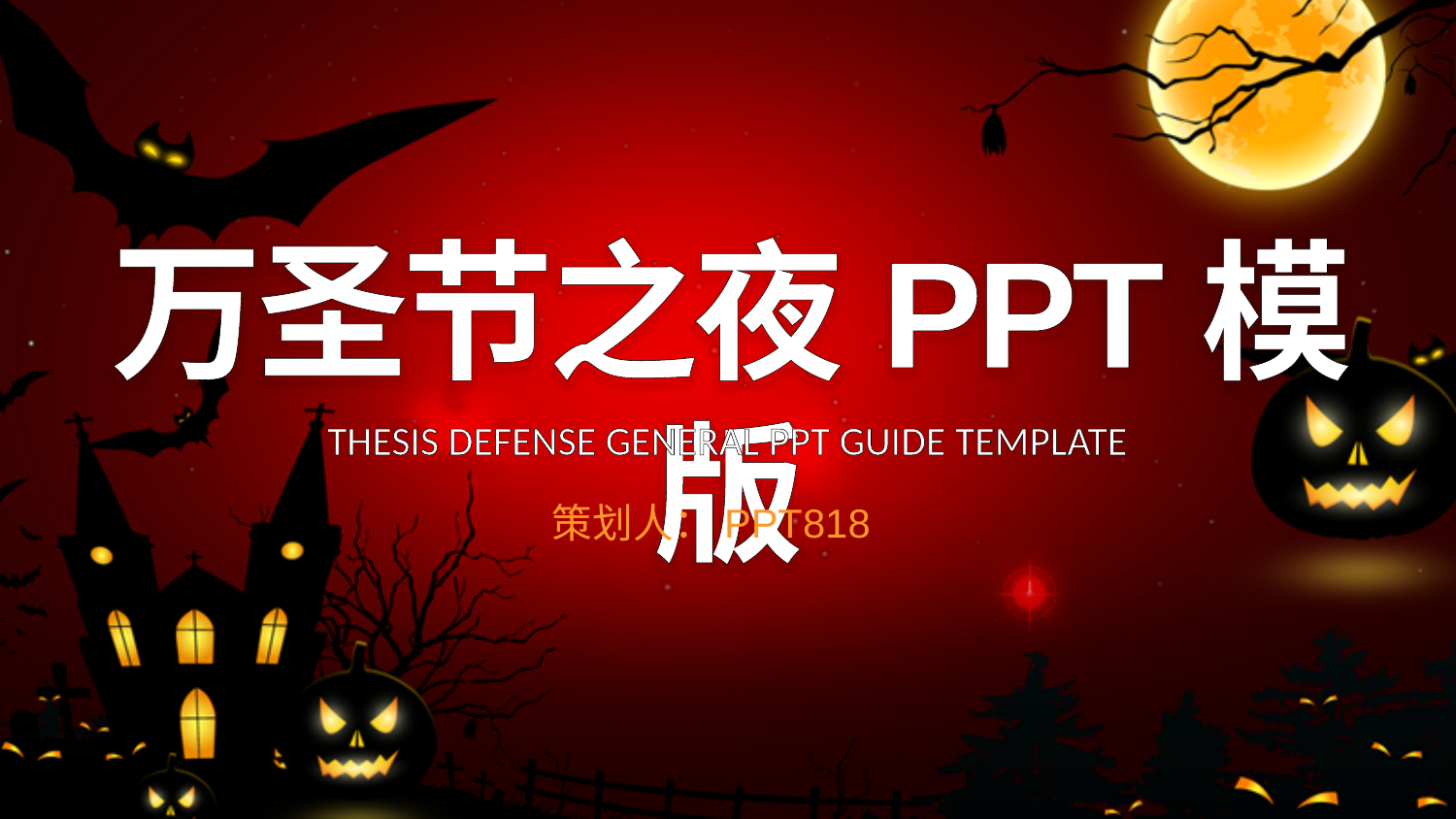

万圣节之夜PPT模版
THESIS DEFENSE GENERAL PPT GUIDE TEMPLATE
策划人：PPT818